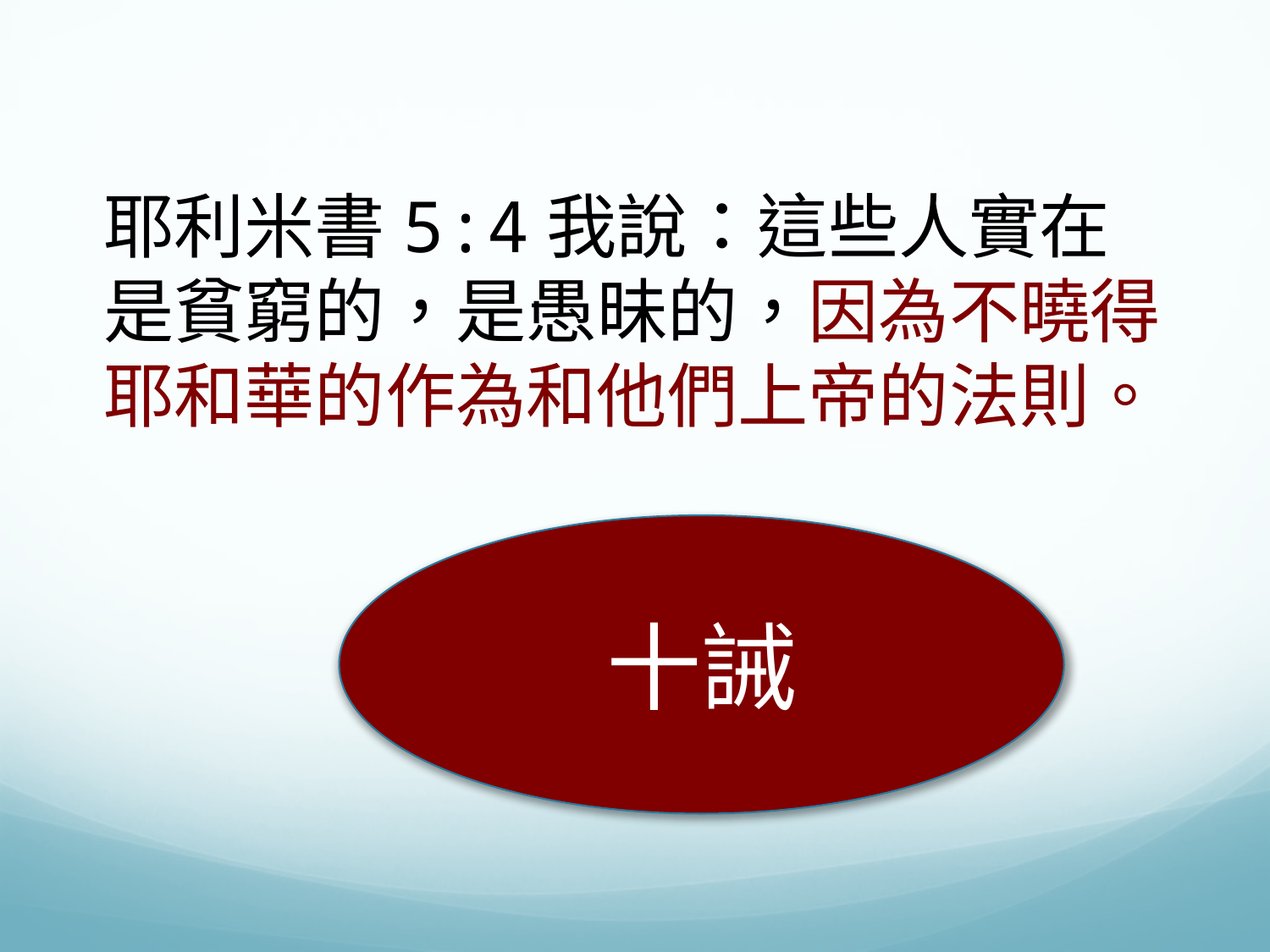

耶利米書5:4我說：這些人實在是貧窮的，是愚昧的，因為不曉得耶和華的作為和他們上帝的法則。

十誡